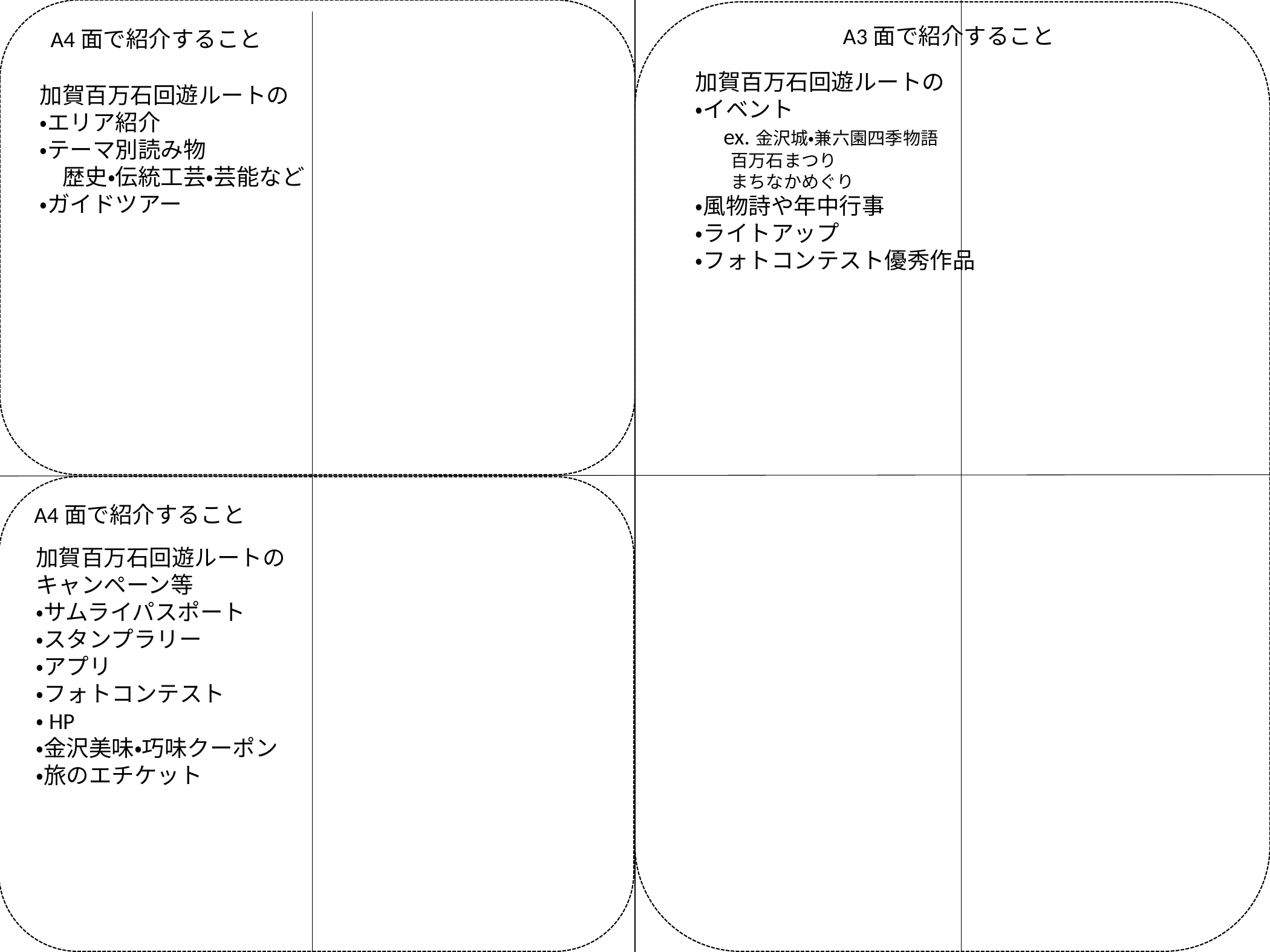

A3面で紹介すること
A4面で紹介すること
加賀百万石回遊ルートの
・イベント
　ex.金沢城・兼六園四季物語
　　百万石まつり
　　まちなかめぐり
・風物詩や年中行事
・ライトアップ
・フォトコンテスト優秀作品

加賀百万石回遊ルートの
・エリア紹介
・テーマ別読み物
　歴史・伝統工芸・芸能など
・ガイドツアー

A4面で紹介すること
加賀百万石回遊ルートの
キャンペーン等
・サムライパスポート
・スタンプラリー
・アプリ
・フォトコンテスト
・HP
・金沢美味・巧味クーポン
・旅のエチケット